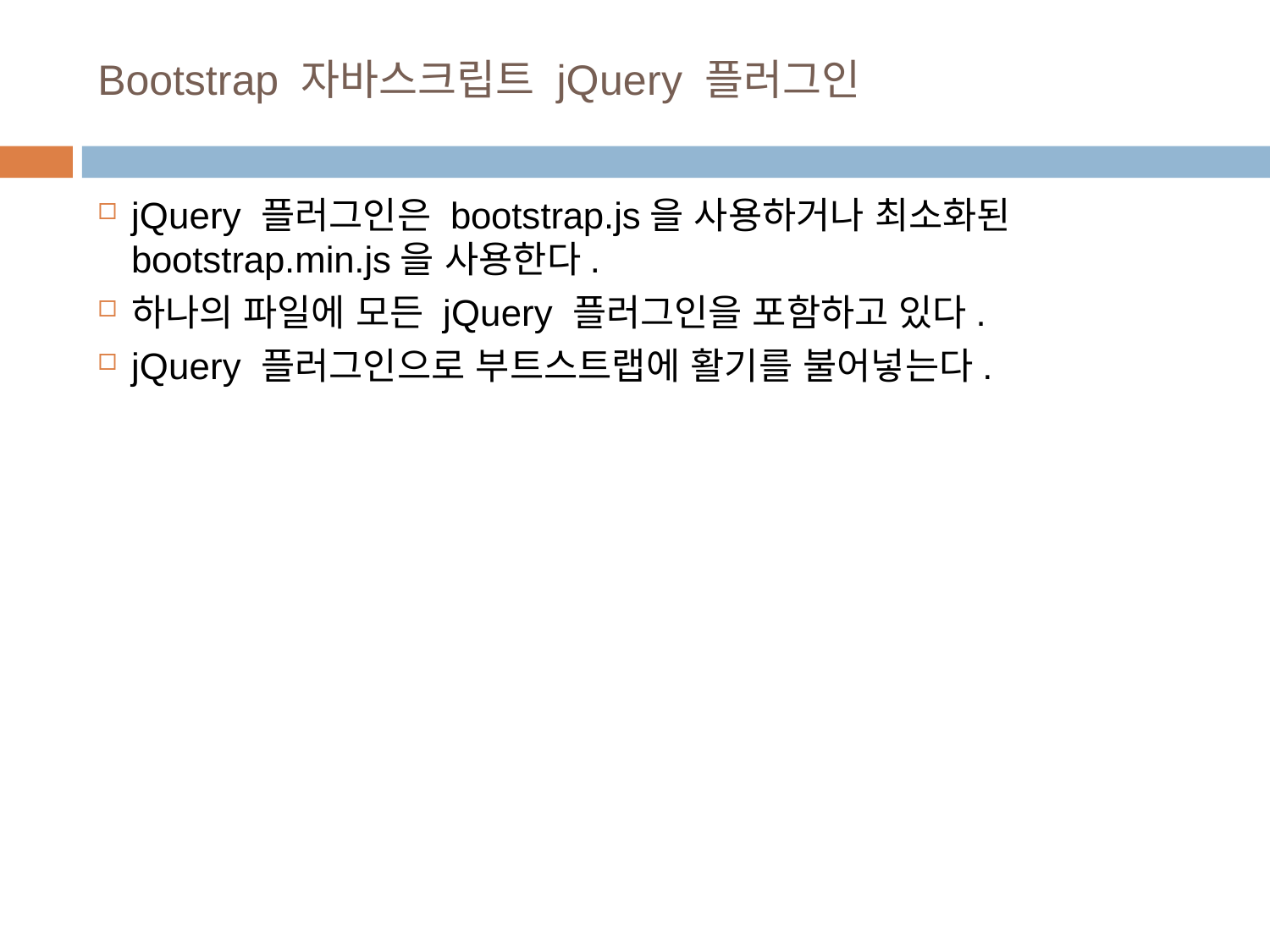

# Bootstrap 자바스크립트 jQuery 플러그인
jQuery 플러그인은 bootstrap.js을 사용하거나 최소화된  bootstrap.min.js을 사용한다.
하나의 파일에 모든 jQuery 플러그인을 포함하고 있다.
jQuery 플러그인으로 부트스트랩에 활기를 불어넣는다.